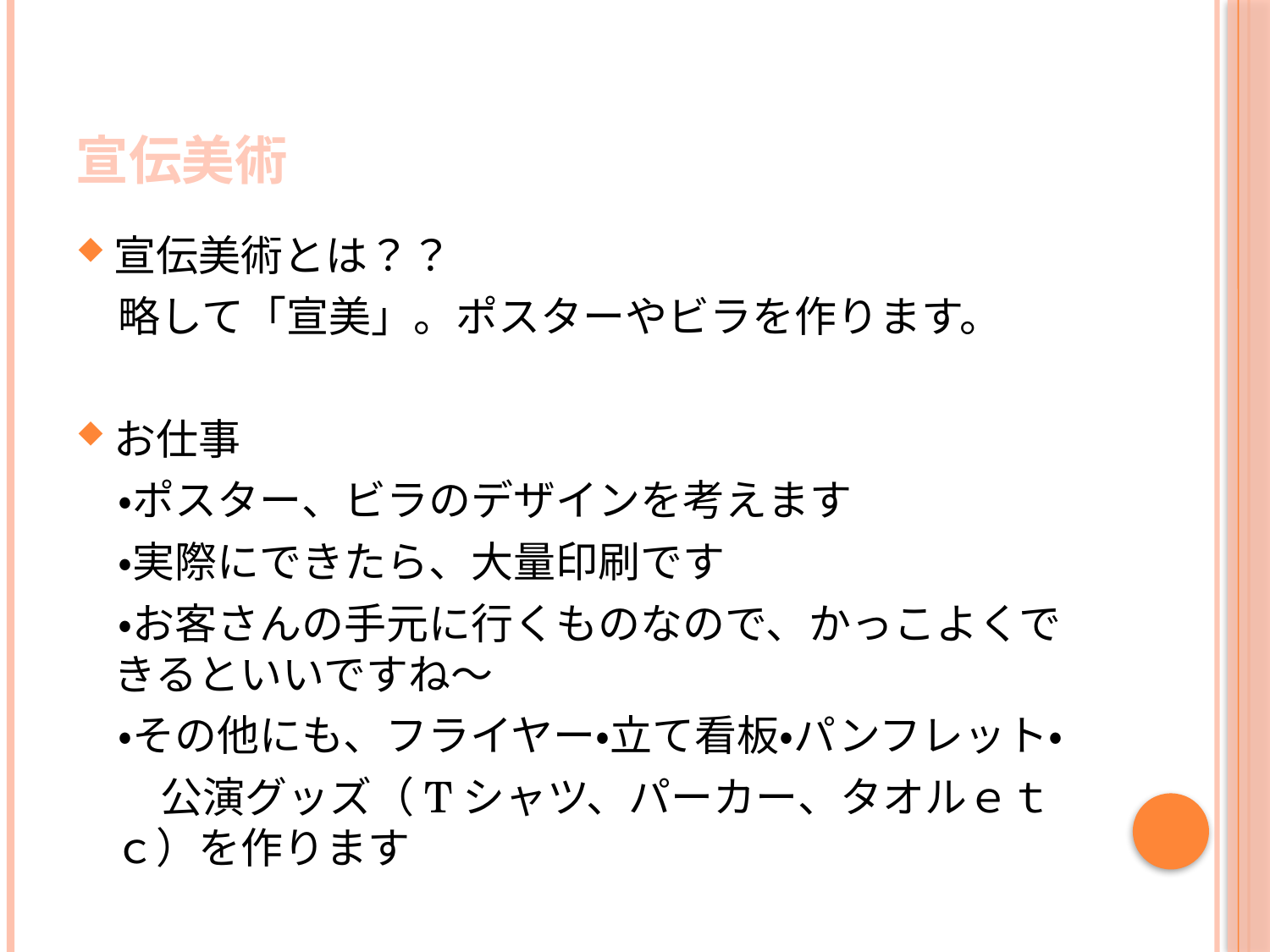

# 宣伝美術
宣伝美術とは？？
　略して「宣美」。ポスターやビラを作ります。

お仕事
　・ポスター、ビラのデザインを考えます
　・実際にできたら、大量印刷です
　・お客さんの手元に行くものなので、かっこよくできるといいですね～
　・その他にも、フライヤー・立て看板・パンフレット・
　　公演グッズ（Tシャツ、パーカー、タオルｅｔｃ）を作ります